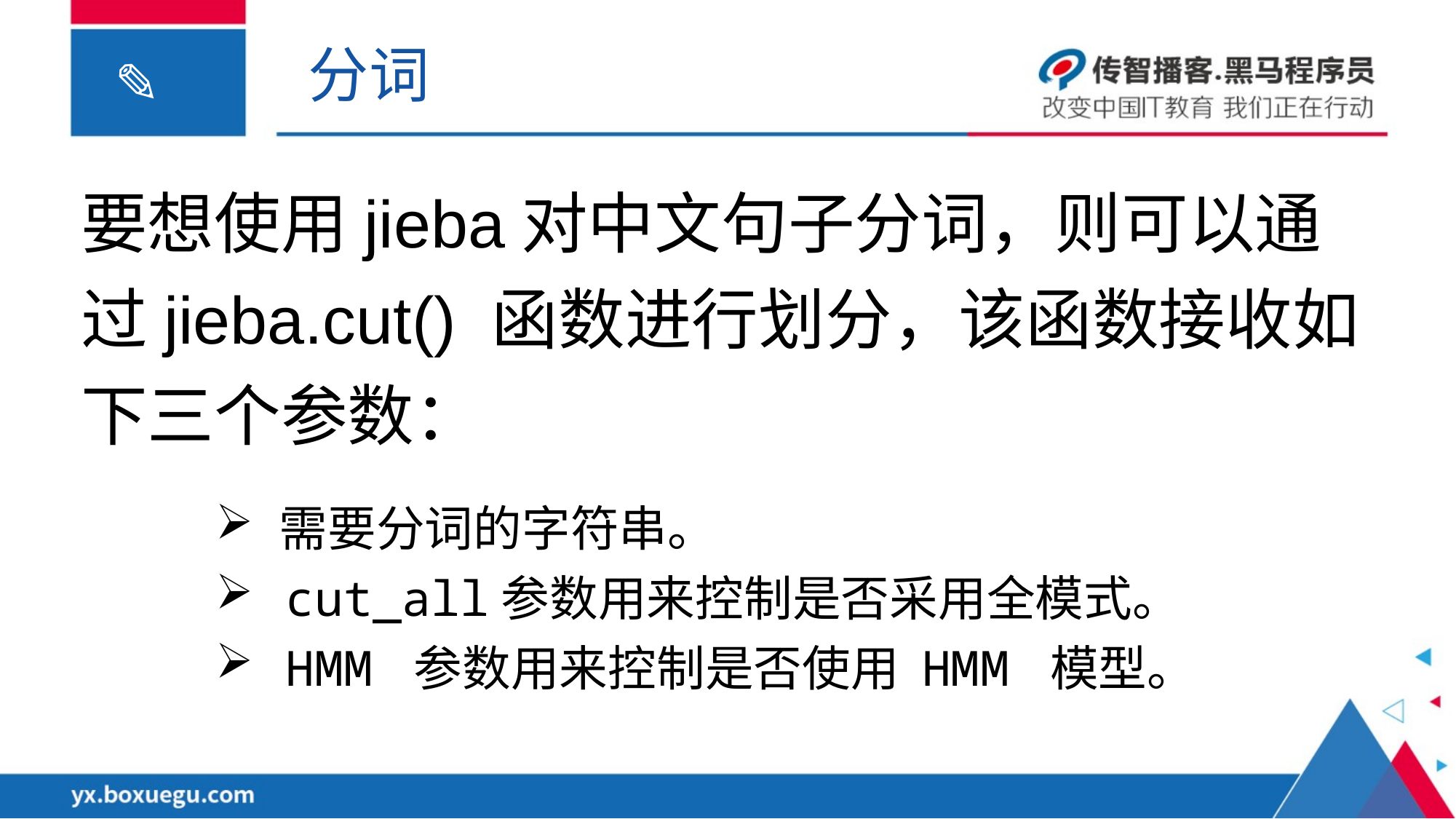

分词
要想使用jieba对中文句子分词，则可以通过jieba.cut() 函数进行划分，该函数接收如下三个参数：
 需要分词的字符串。
 cut_all参数用来控制是否采用全模式。
 HMM 参数用来控制是否使用 HMM 模型。